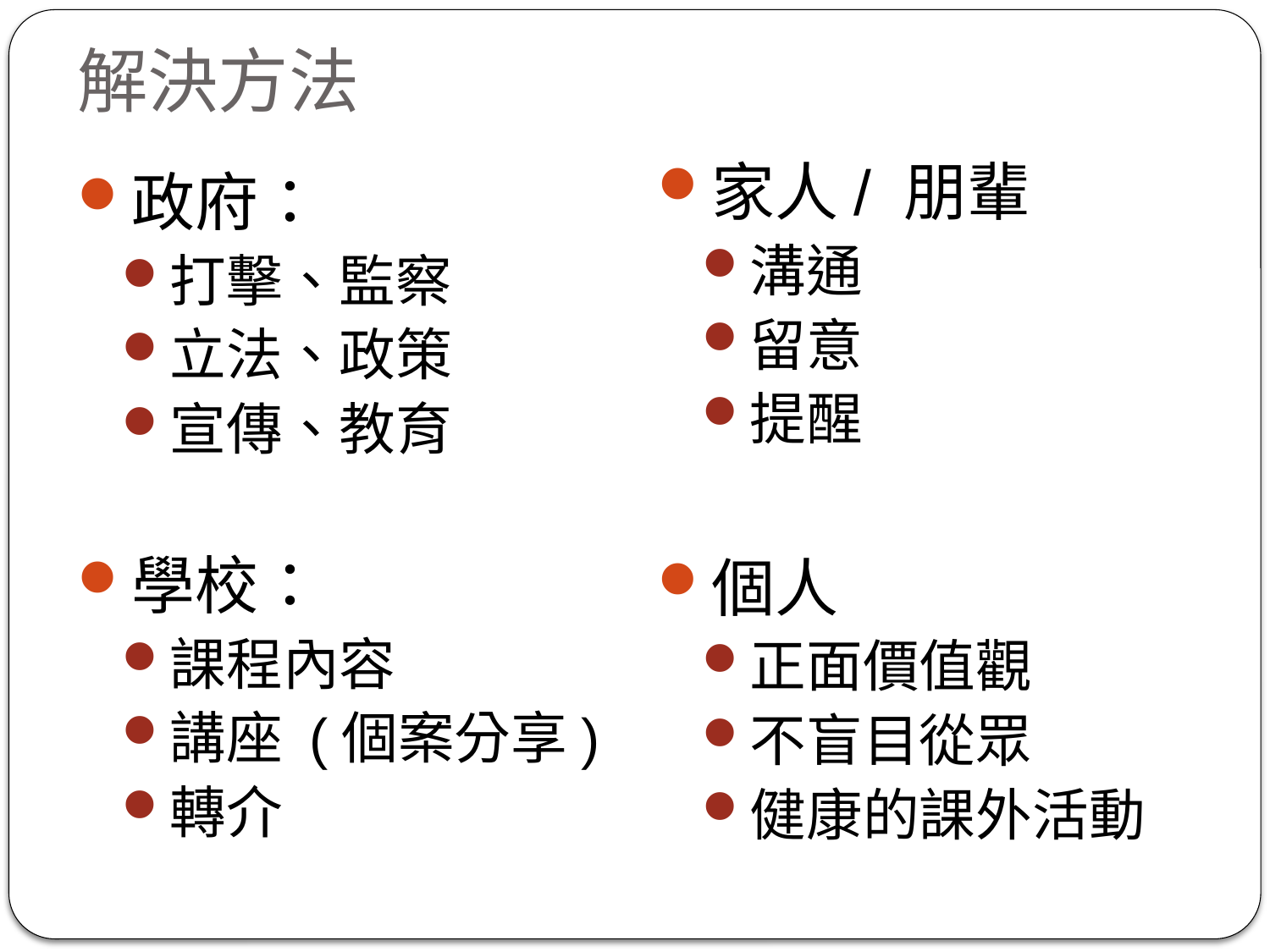

# 解決方法
家人/ 朋輩
溝通
留意
提醒

個人
正面價值觀
不盲目從眾
健康的課外活動
政府：
打擊、監察
立法、政策
宣傳、教育

學校：
課程內容
講座 (個案分享)
轉介